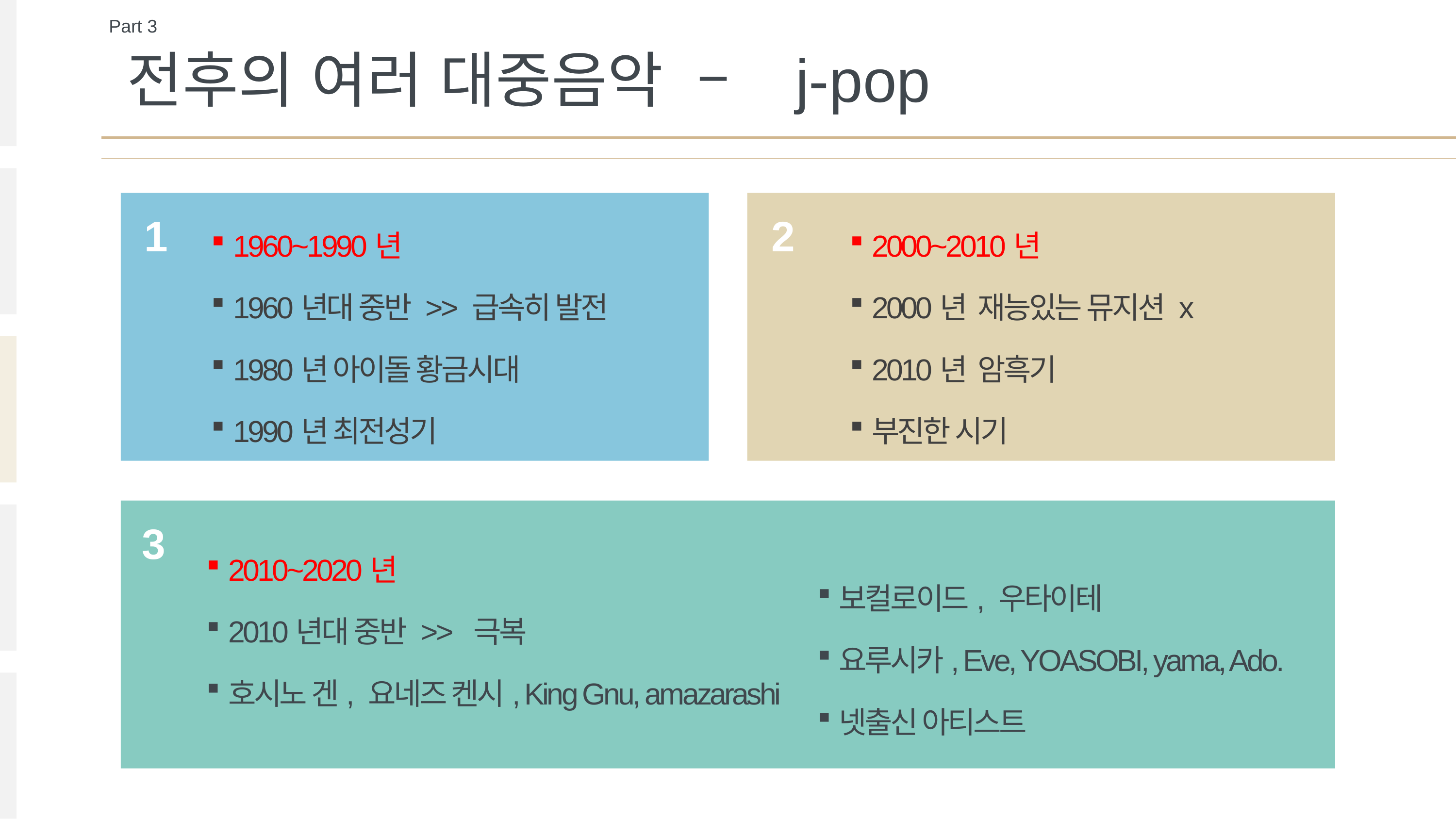

Part 3
전후의 여러 대중음악  –   j-pop

1960~1990년
1960년대 중반 >> 급속히 발전
1980년 아이돌 황금시대
1990년 최전성기
2000~2010년
2000년  재능있는 뮤지션 x
2010년  암흑기
부진한 시기
1
2

3
2010~2020년
2010년대 중반 >>  극복
호시노 겐, 요네즈 켄시, King Gnu, amazarashi
보컬로이드, 우타이테
요루시카, Eve, YOASOBI, yama, Ado.
넷출신 아티스트